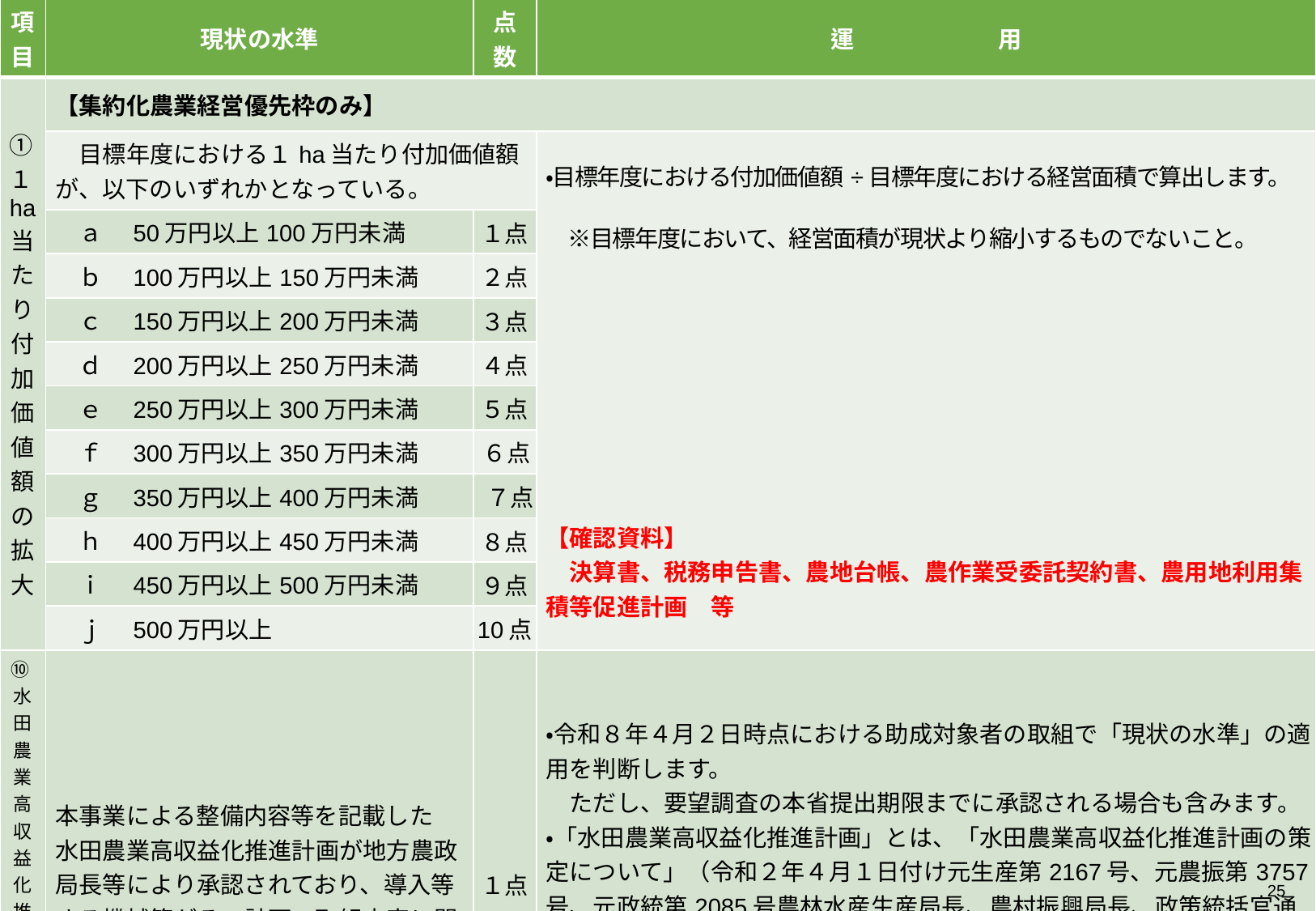

| 項目 | 現状の水準 | 点数 | 運　　　 　用 |
| --- | --- | --- | --- |
| ①１ha当たり付加価値額の拡大 | 【集約化農業経営優先枠のみ】 |  |  |
|  | 目標年度における１ha当たり付加価値額が、以下のいずれかとなっている。 |  | ・目標年度における付加価値額÷目標年度における経営面積で算出します。 　※目標年度において、経営面積が現状より縮小するものでないこと。 【確認資料】 　決算書、税務申告書、農地台帳、農作業受委託契約書、農用地利用集積等促進計画　等 |
|  | ａ　50万円以上100万円未満 | １点 |  |
|  | ｂ　100万円以上150万円未満 | ２点 |  |
|  | ｃ　150万円以上200万円未満 | ３点 |  |
|  | ｄ　200万円以上250万円未満 | ４点 |  |
|  | ｅ　250万円以上300万円未満 | ５点 |  |
|  | ｆ　300万円以上350万円未満 | ６点 |  |
|  | ｇ　350万円以上400万円未満 | ７点 |  |
|  | ｈ　400万円以上450万円未満 | ８点 |  |
|  | ｉ　450万円以上500万円未満 | ９点 |  |
|  | ｊ　500万円以上 | 10点 |  |
| ⑩水田農業高収益化推進計画 との連携 | 本事業による整備内容等を記載した 水田農業高収益化推進計画が地方農政 局長等により承認されており、導入等 する機械等がその計画の取組内容に関 連するものであるもの。 | １点 | ・令和８年４月２日時点における助成対象者の取組で「現状の水準」の適用を判断します。 　ただし、要望調査の本省提出期限までに承認される場合も含みます。 ・「水田農業高収益化推進計画」とは、「水田農業高収益化推進計画の策定について」（令和２年４月１日付け元生産第2167号、元農振第3757号、元政統第2085号農林水産生産局長、農村振興局長、政策統括官通知）に基づく計画をいいます。 【確認資料】　 　地方農政局長等の承認を受けた水田農業高収益化推進計画書 等 |
25